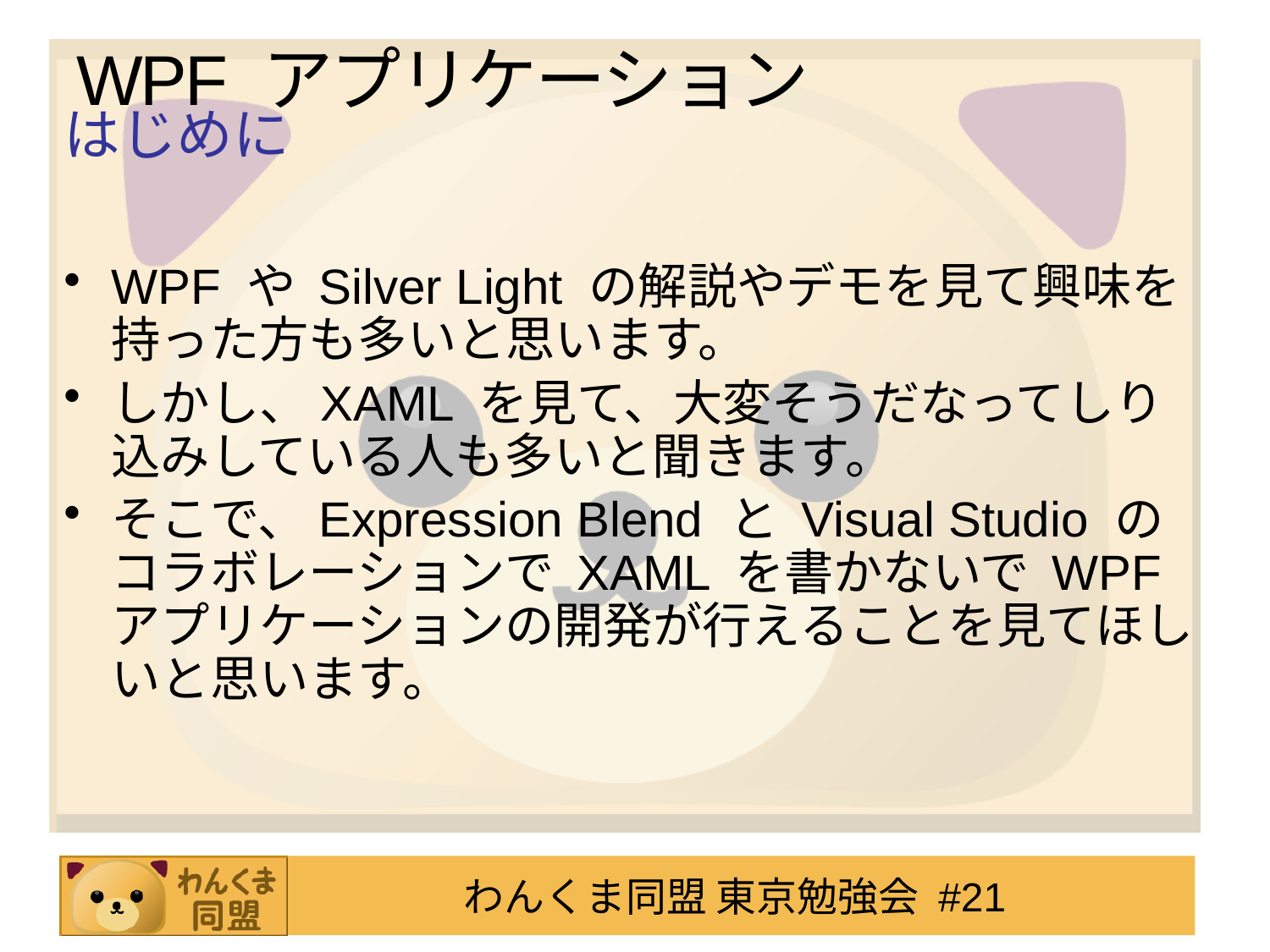

# WPF アプリケーション
はじめに
WPF や Silver Light の解説やデモを見て興味を持った方も多いと思います。
しかし、XAML を見て、大変そうだなってしり込みしている人も多いと聞きます。
そこで、Expression Blend と Visual Studio のコラボレーションで XAML を書かないで WPF アプリケーションの開発が行えることを見てほしいと思います。